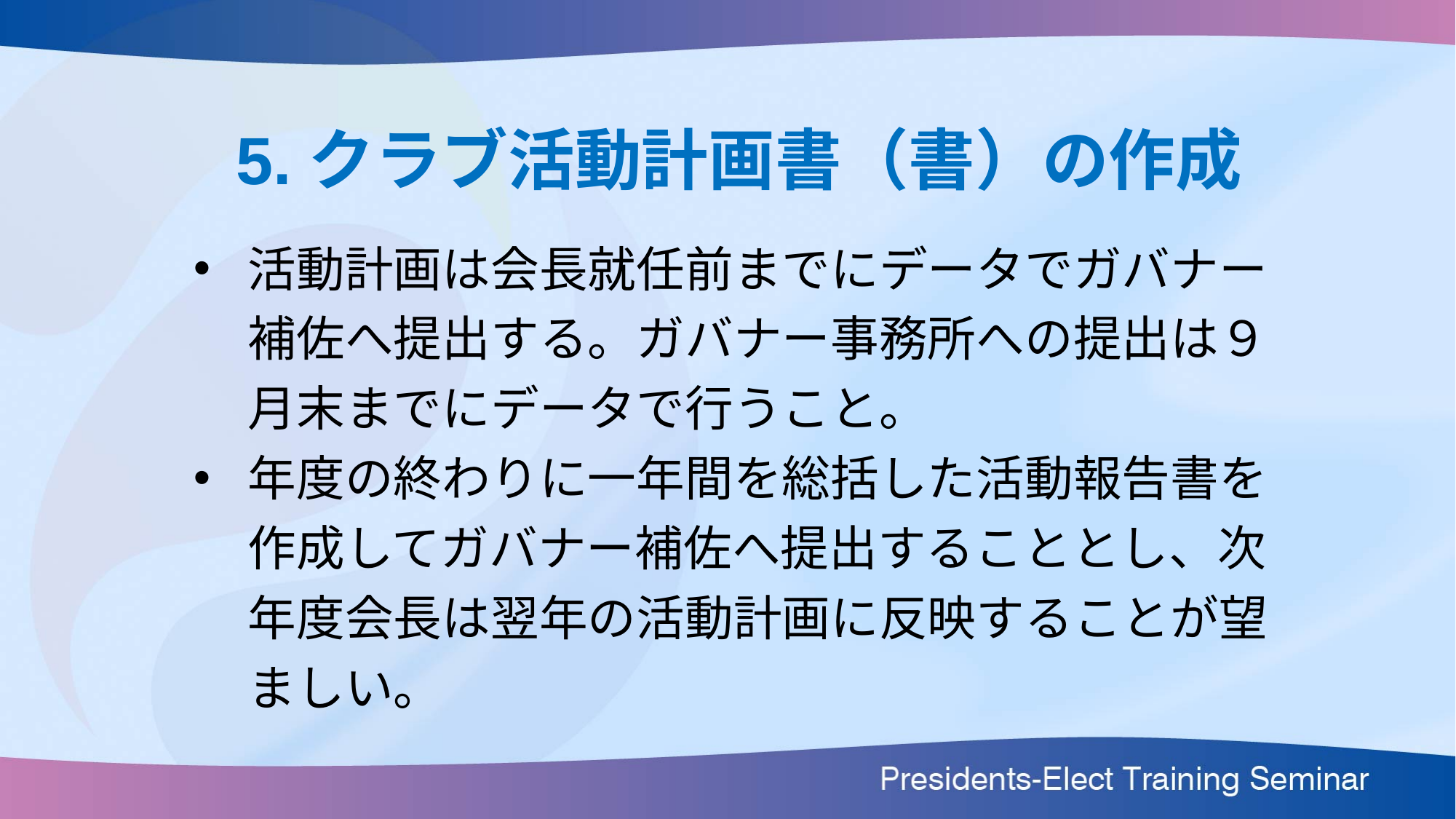

5.クラブ活動計画書（書）の作成
活動計画は会長就任前までにデータでガバナー補佐へ提出する。ガバナー事務所への提出は９月末までにデータで行うこと。
年度の終わりに一年間を総括した活動報告書を作成してガバナー補佐へ提出することとし、次年度会長は翌年の活動計画に反映することが望ましい。